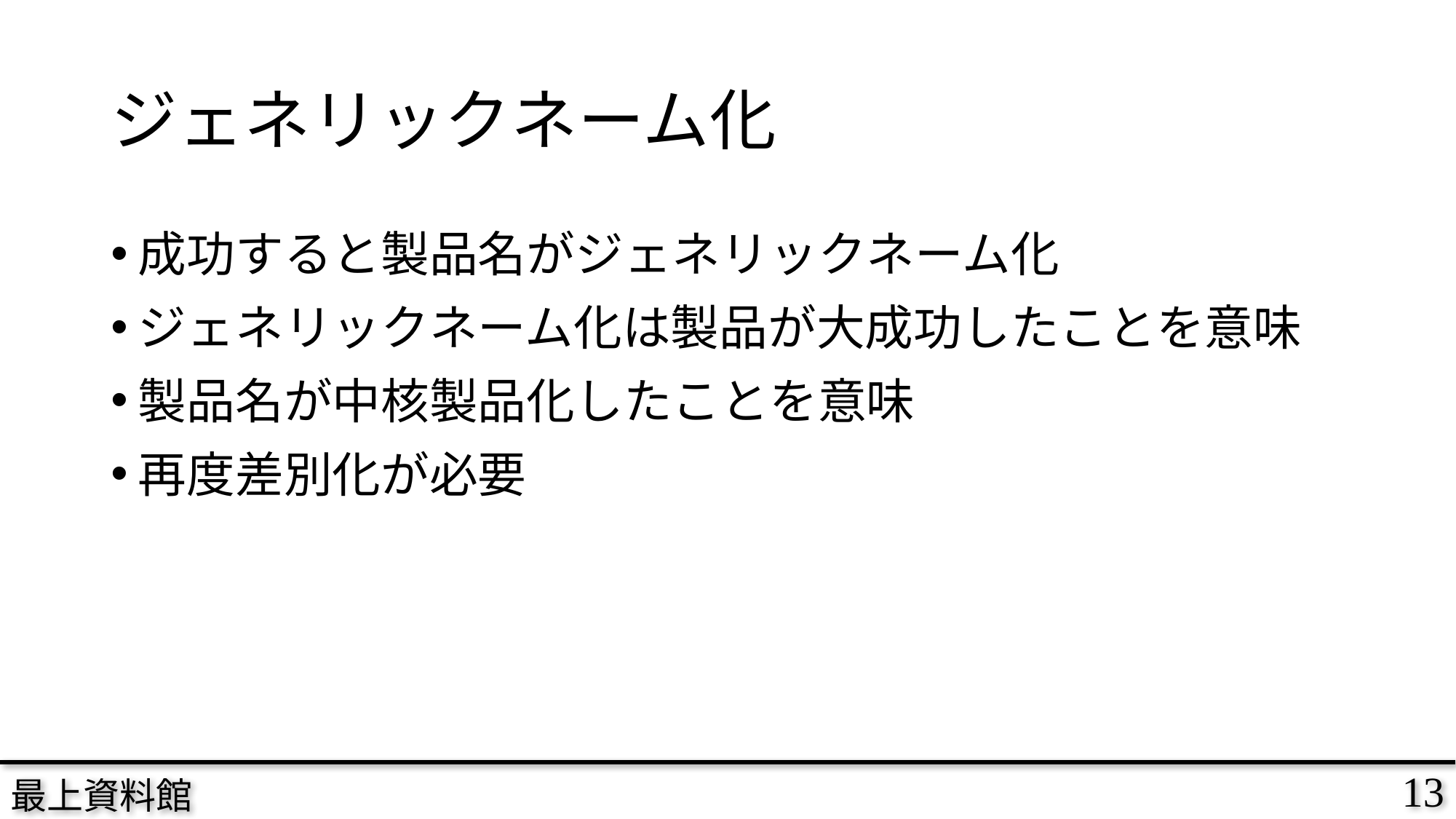

# ジェネリックネーム化
成功すると製品名がジェネリックネーム化
ジェネリックネーム化は製品が大成功したことを意味
製品名が中核製品化したことを意味
再度差別化が必要